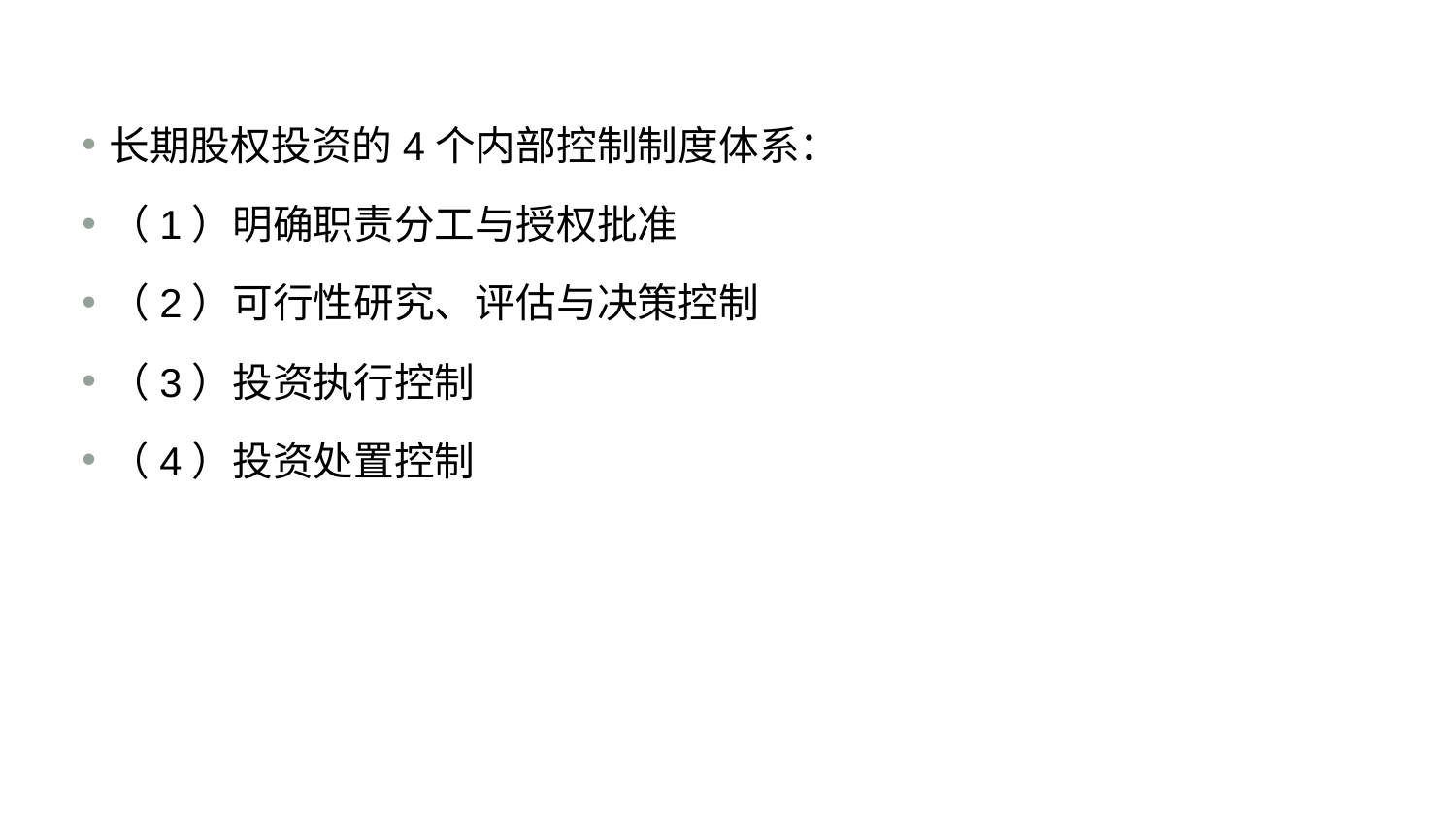

#
长期股权投资的4个内部控制制度体系：
（1）明确职责分工与授权批准
（2）可行性研究、评估与决策控制
（3）投资执行控制
（4）投资处置控制